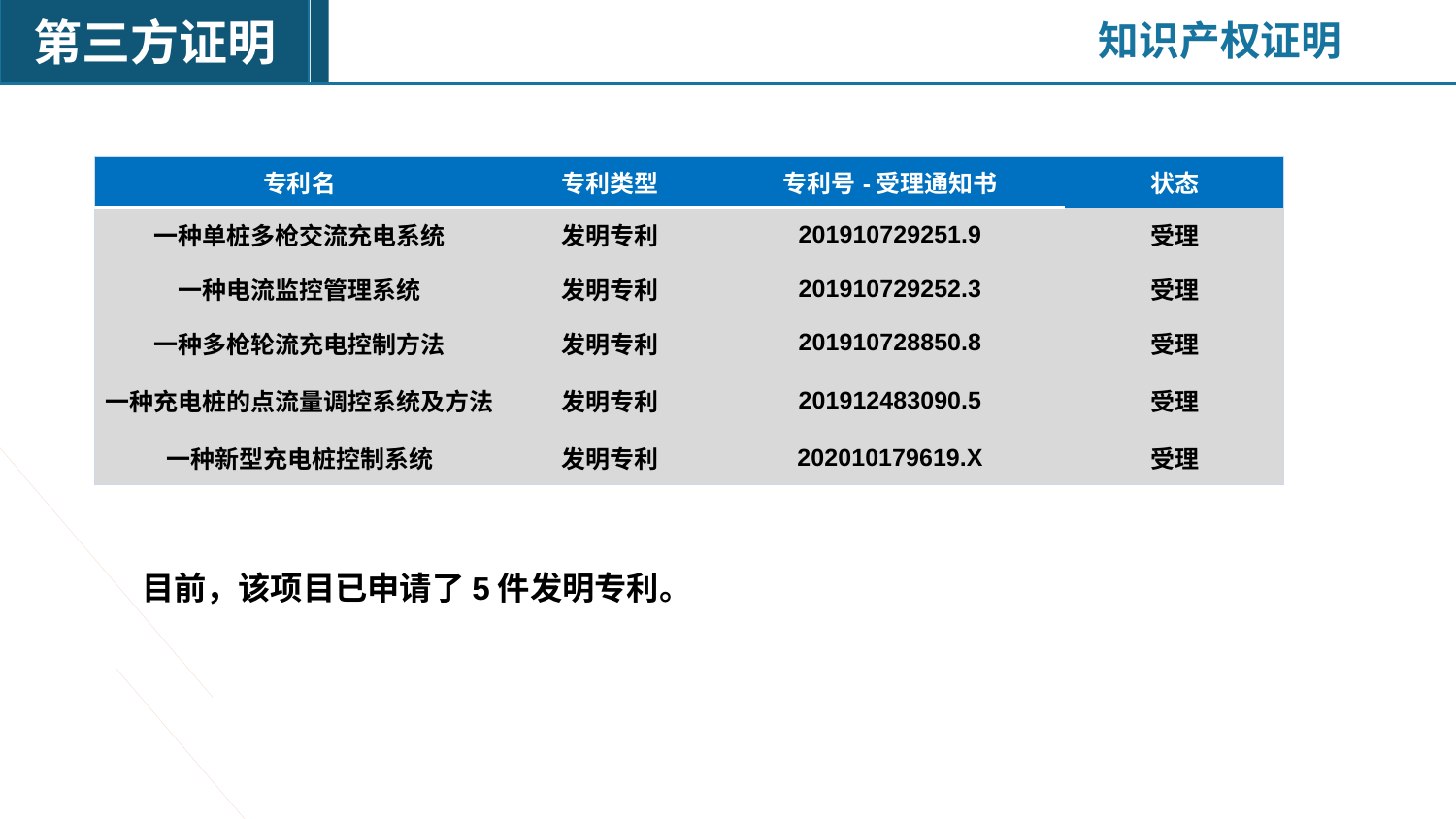

第三方证明

知识产权证明
| 专利名 | 专利类型 | 专利号-受理通知书 | 状态 |
| --- | --- | --- | --- |
| 一种单桩多枪交流充电系统 | 发明专利 | 201910729251.9 | 受理 |
| 一种电流监控管理系统 | 发明专利 | 201910729252.3 | 受理 |
| 一种多枪轮流充电控制方法 | 发明专利 | 201910728850.8 | 受理 |
| 一种充电桩的点流量调控系统及方法 | 发明专利 | 201912483090.5 | 受理 |
| 一种新型充电桩控制系统 | 发明专利 | 202010179619.X | 受理 |
目前，该项目已申请了5件发明专利。